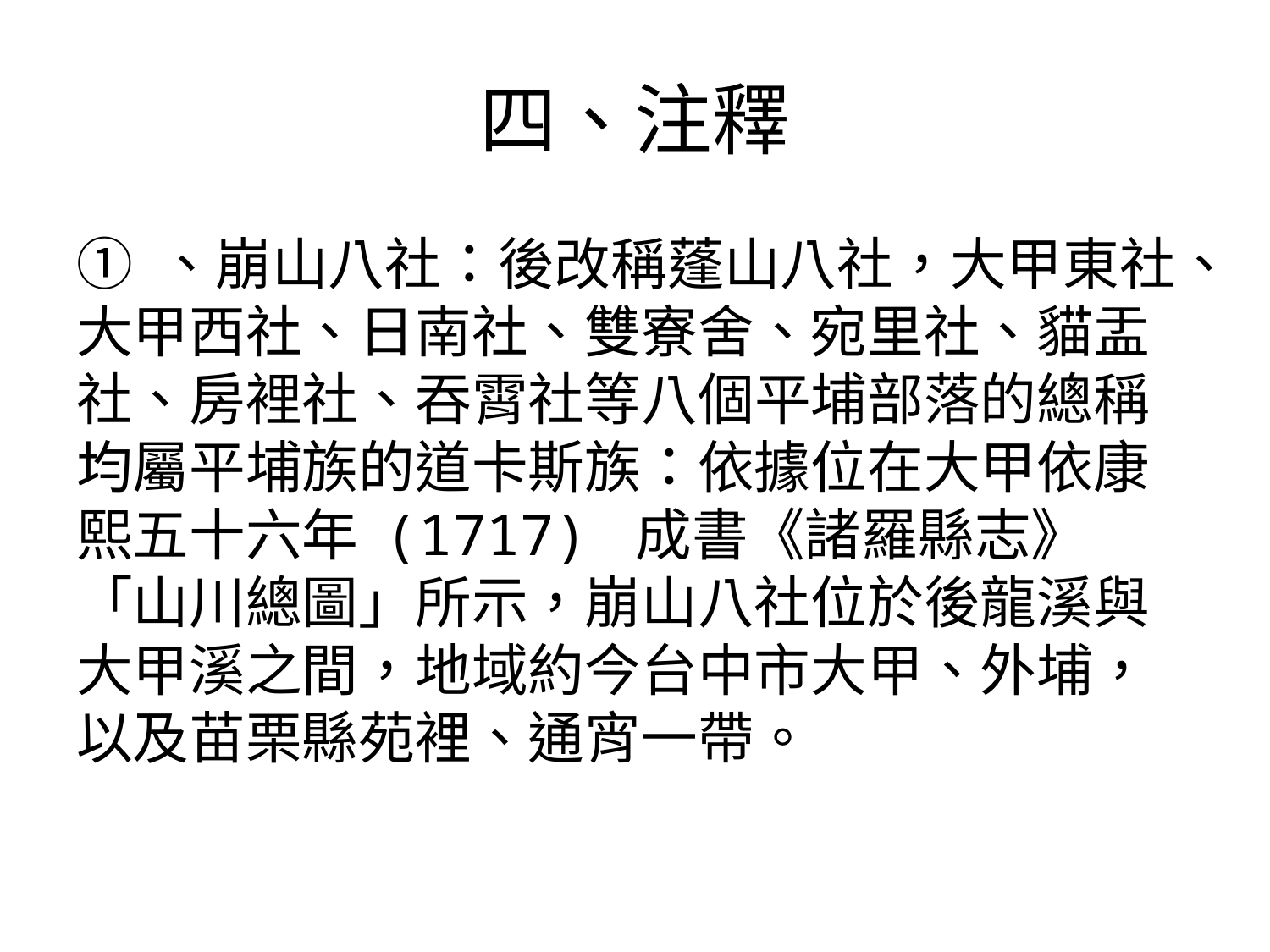

# 四、注釋
① 、崩山八社：後改稱蓬山八社，大甲東社、大甲西社、日南社、雙寮舍、宛里社、貓盂社、房裡社、吞霄社等八個平埔部落的總稱均屬平埔族的道卡斯族：依據位在大甲依康熙五十六年 (1717) 成書《諸羅縣志》「山川總圖」所示，崩山八社位於後龍溪與大甲溪之間，地域約今台中市大甲、外埔，以及苗栗縣苑裡、通宵一帶。